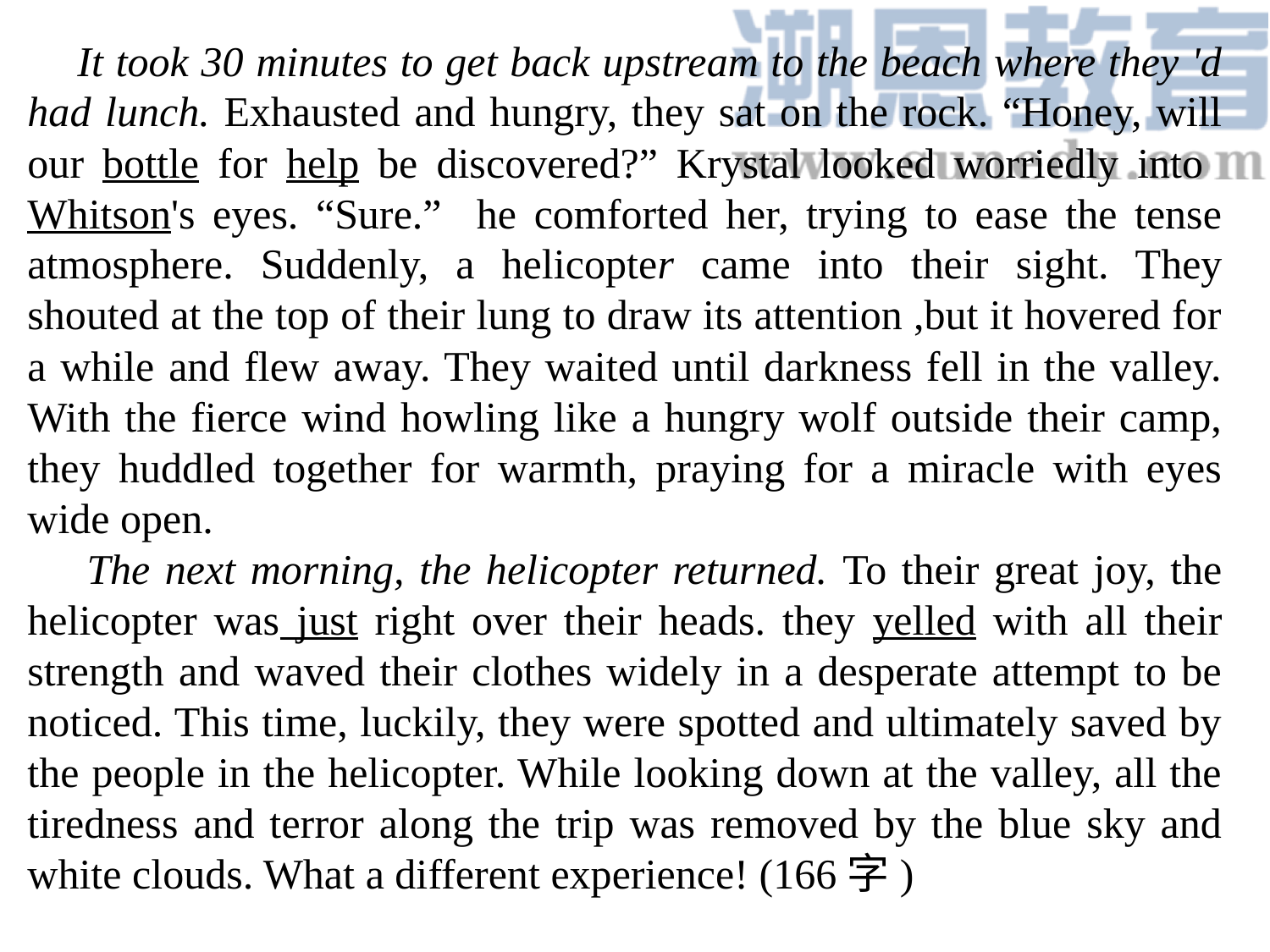

It took 30 minutes to get back upstream to the beach where they 'd had lunch. Exhausted and hungry, they sat on the rock. “Honey, will our bottle for help be discovered?” Krystal looked worriedly into  Whitson's eyes. “Sure.”  he comforted her, trying to ease the tense atmosphere. Suddenly, a helicopter came into their sight. They shouted at the top of their lung to draw its attention ,but it hovered for a while and flew away. They waited until darkness fell in the valley. With the fierce wind howling like a hungry wolf outside their camp, they huddled together for warmth, praying for a miracle with eyes wide open.
    The next morning, the helicopter returned. To their great joy, the helicopter was just right over their heads. they yelled with all their strength and waved their clothes widely in a desperate attempt to be noticed. This time, luckily, they were spotted and ultimately saved by the people in the helicopter. While looking down at the valley, all the tiredness and terror along the trip was removed by the blue sky and white clouds. What a different experience! (166字)